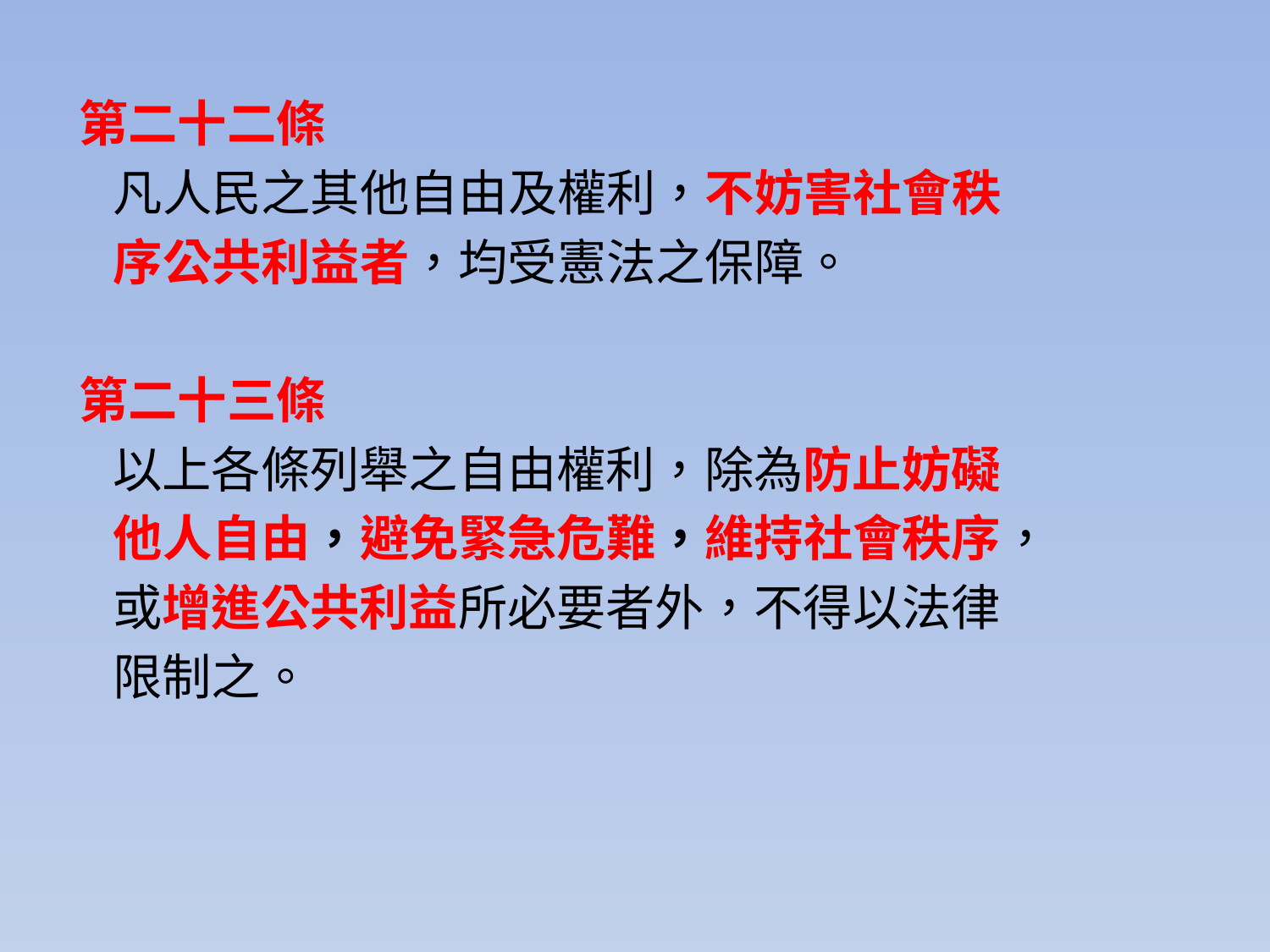

第二十二條
  凡人民之其他自由及權利，不妨害社會秩
  序公共利益者，均受憲法之保障。

第二十三條
  以上各條列舉之自由權利，除為防止妨礙
  他人自由，避免緊急危難，維持社會秩序，
  或增進公共利益所必要者外，不得以法律
  限制之。